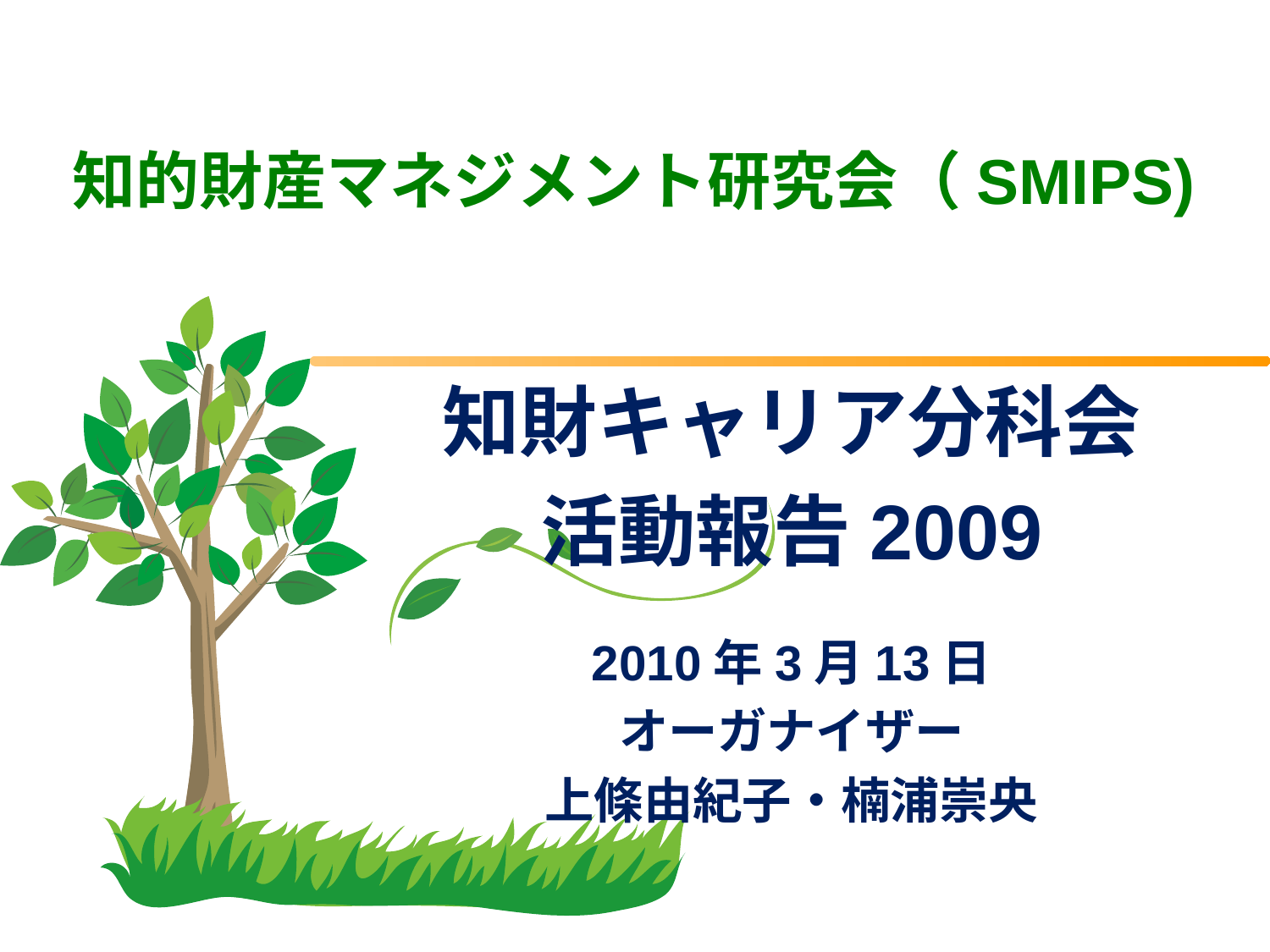

# 知的財産マネジメント研究会（SMIPS)
知財キャリア分科会
活動報告2009
2010年3月13日
オーガナイザー
上條由紀子・楠浦崇央